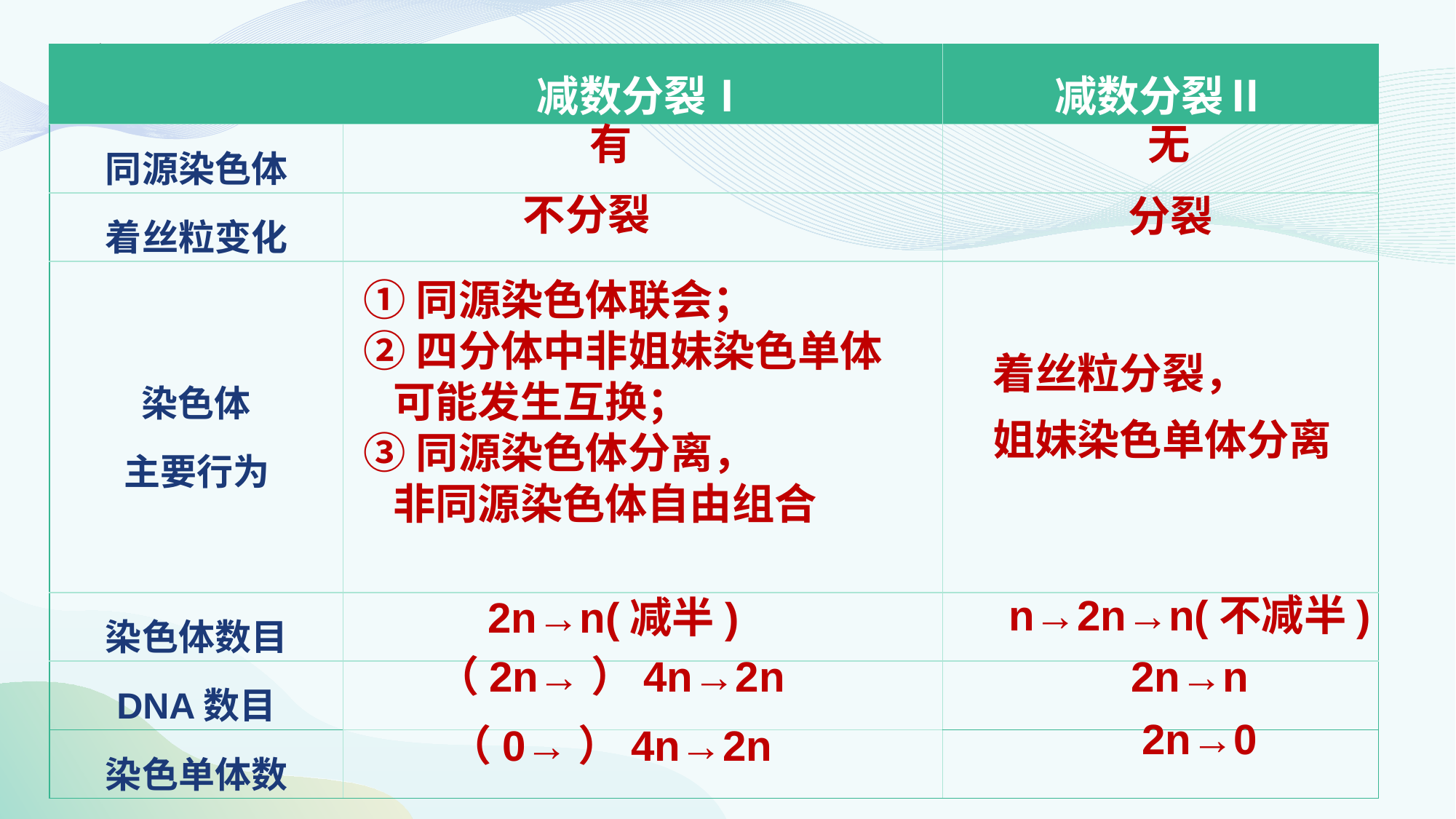

|  | 减数分裂Ⅰ | 减数分裂Ⅱ |
| --- | --- | --- |
| 同源染色体 |  |  |
| 着丝粒变化 |  |  |
| 染色体 主要行为 |  |  |
| 染色体数目 |  |  |
| DNA数目 |  |  |
| 染色单体数 |  |  |
有
无
不分裂
分裂
①同源染色体联会；
②四分体中非姐妹染色单体
  可能发生互换；
③同源染色体分离，
  非同源染色体自由组合
着丝粒分裂，
姐妹染色单体分离
n→2n→n(不减半)
2n→n(减半)
（2n→）4n→2n
2n→n
2n→0
（0→）4n→2n